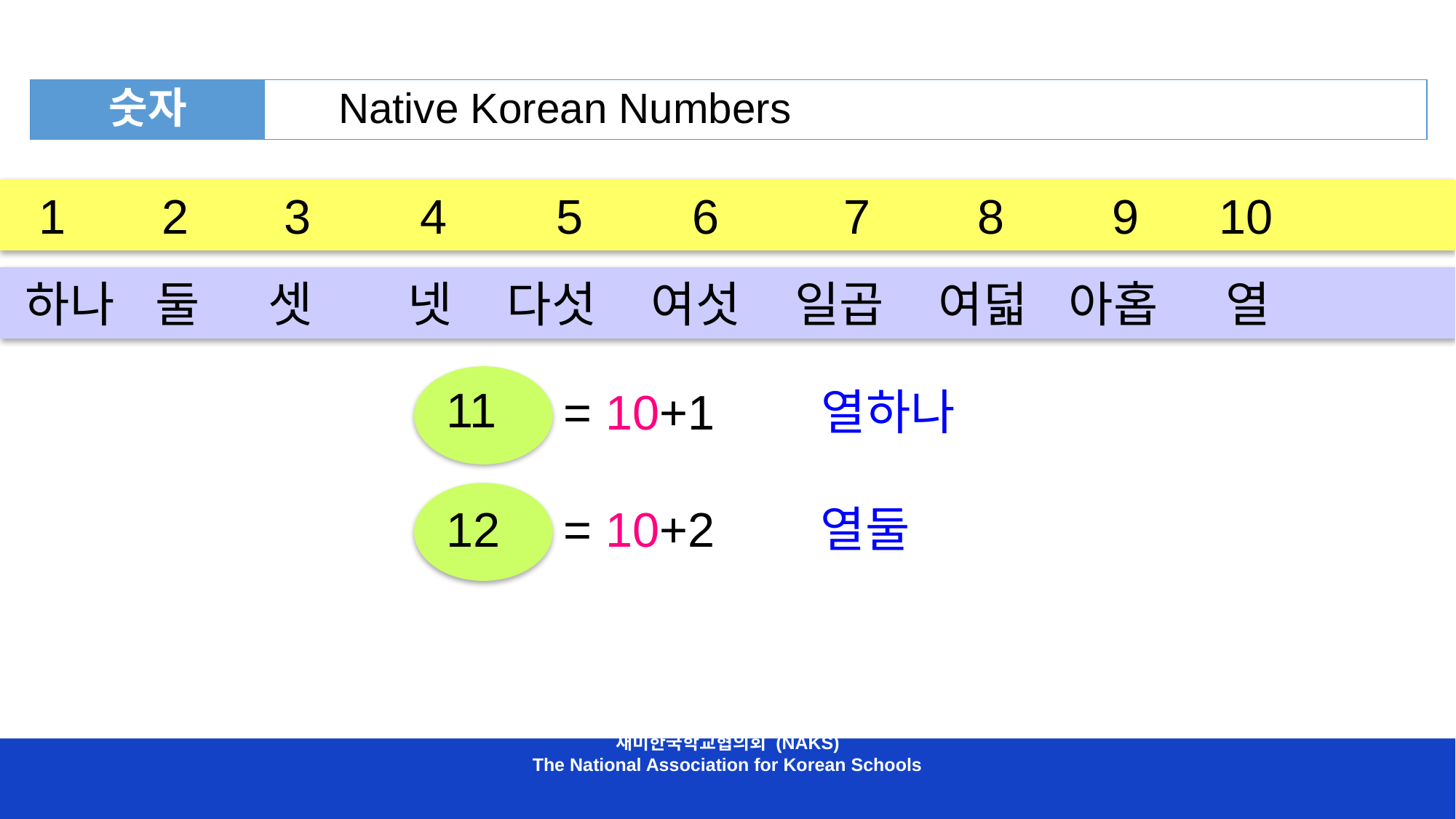

| 숫자 | Native Korean Numbers |
| --- | --- |

1	 2	  3	    4	      5	        6	   7        8        9      10

하나   둘     셋       넷    다섯    여섯    일곱    여덟   아홉     열

11
= 10+1
열하나

12
= 10+2
열둘
재미한국학교협의회 (NAKS)
The National Association for Korean Schools